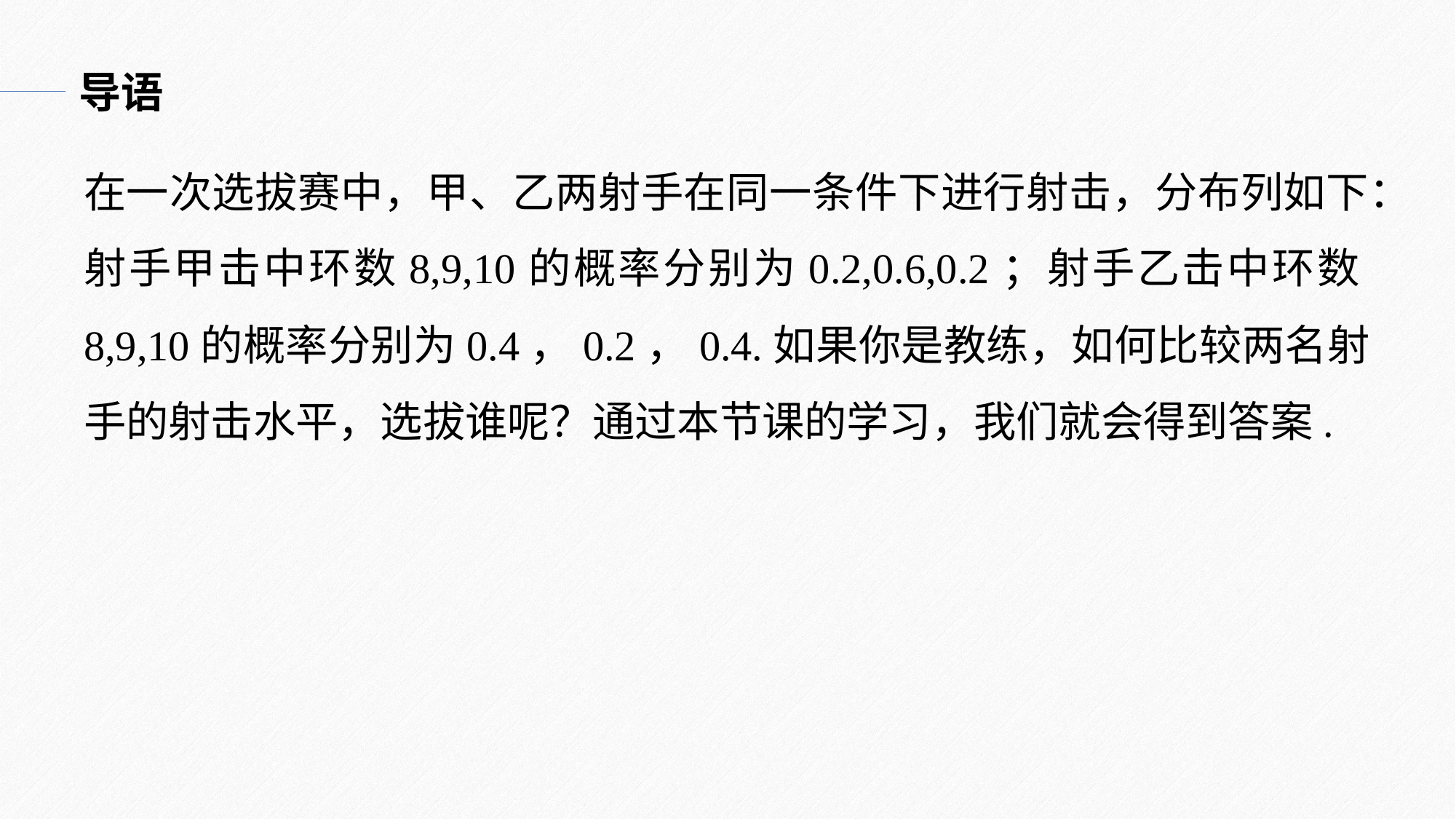

导语
在一次选拔赛中，甲、乙两射手在同一条件下进行射击，分布列如下：射手甲击中环数8,9,10的概率分别为0.2,0.6,0.2；射手乙击中环数8,9,10的概率分别为0.4，0.2，0.4.如果你是教练，如何比较两名射手的射击水平，选拔谁呢？通过本节课的学习，我们就会得到答案.